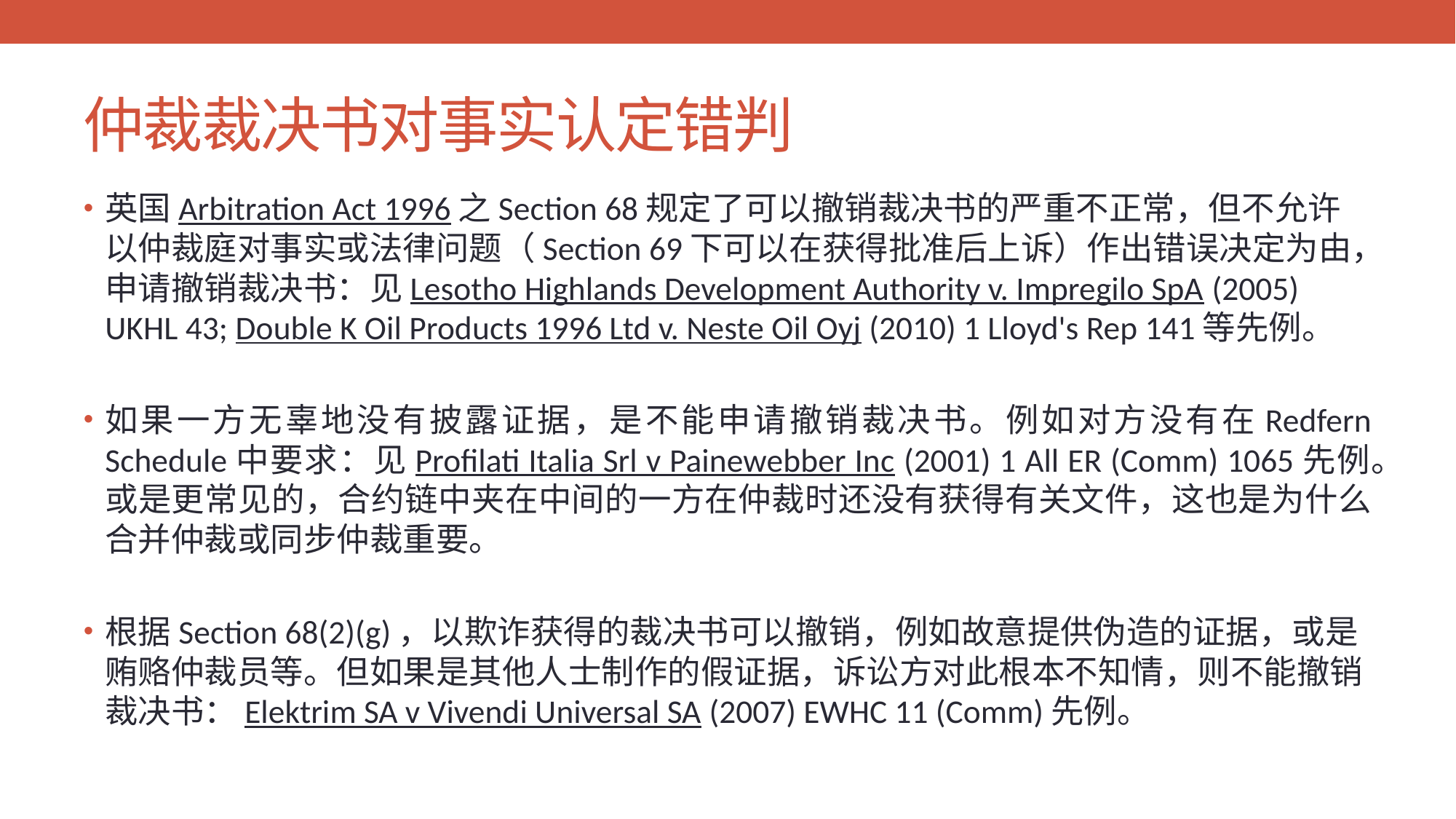

# 仲裁裁决书对事实认定错判
英国Arbitration Act 1996之Section 68规定了可以撤销裁决书的严重不正常，但不允许以仲裁庭对事实或法律问题（Section 69下可以在获得批准后上诉）作出错误决定为由，申请撤销裁决书：见Lesotho Highlands Development Authority v. Impregilo SpA (2005) UKHL 43; Double K Oil Products 1996 Ltd v. Neste Oil Oyj (2010) 1 Lloyd's Rep 141等先例。

如果一方无辜地没有披露证据，是不能申请撤销裁决书。例如对方没有在Redfern Schedule中要求：见Profilati Italia Srl v Painewebber Inc (2001) 1 All ER (Comm) 1065先例。或是更常见的，合约链中夹在中间的一方在仲裁时还没有获得有关文件，这也是为什么合并仲裁或同步仲裁重要。

根据Section 68(2)(g)，以欺诈获得的裁决书可以撤销，例如故意提供伪造的证据，或是贿赂仲裁员等。但如果是其他人士制作的假证据，诉讼方对此根本不知情，则不能撤销裁决书：Elektrim SA v Vivendi Universal SA (2007) EWHC 11 (Comm)先例。